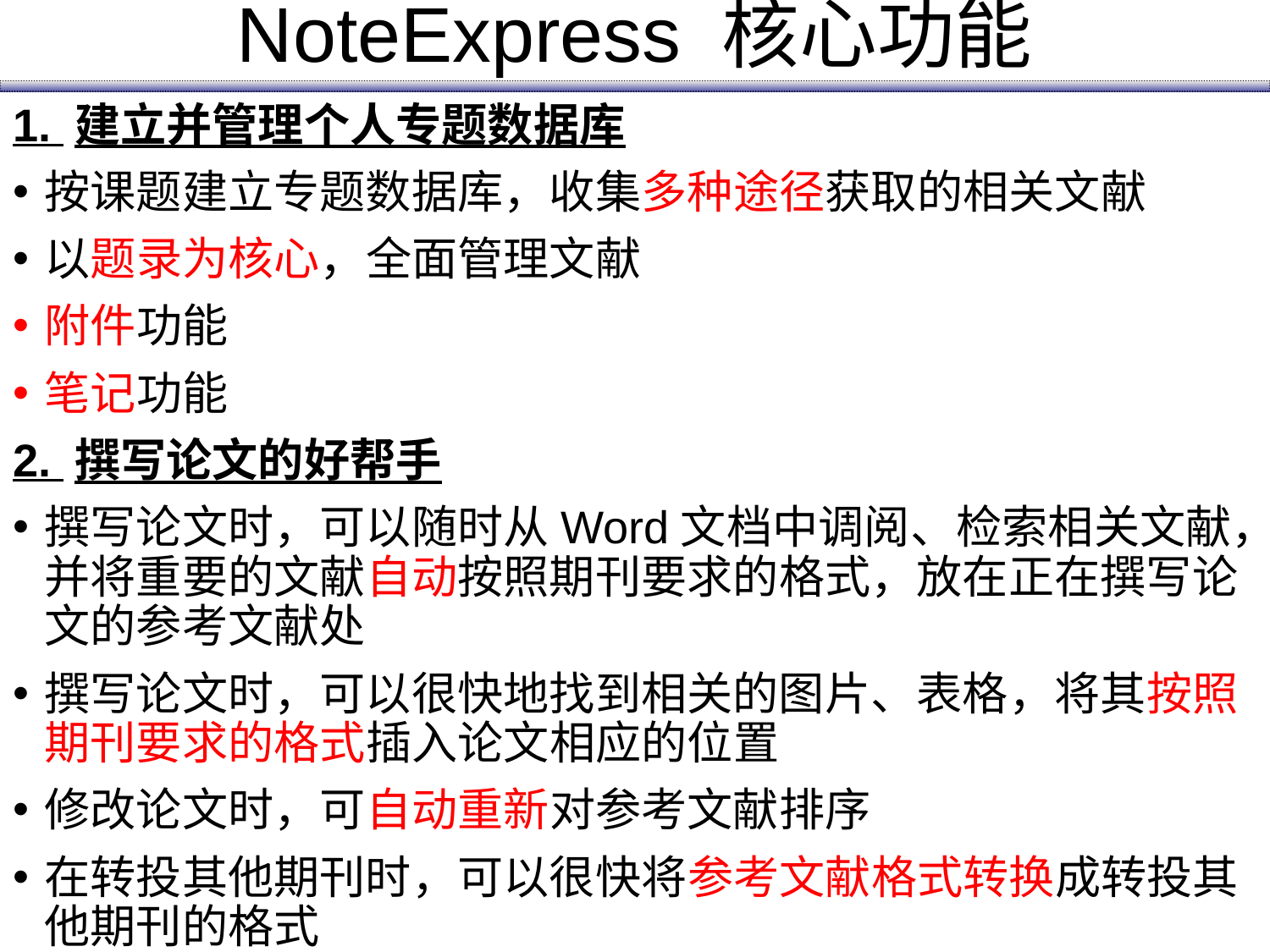

NoteExpress 核心功能

1. 建立并管理个人专题数据库
按课题建立专题数据库，收集多种途径获取的相关文献
以题录为核心，全面管理文献
附件功能
笔记功能
2. 撰写论文的好帮手
撰写论文时，可以随时从Word文档中调阅、检索相关文献，并将重要的文献自动按照期刊要求的格式，放在正在撰写论文的参考文献处
撰写论文时，可以很快地找到相关的图片、表格，将其按照期刊要求的格式插入论文相应的位置
修改论文时，可自动重新对参考文献排序
在转投其他期刊时，可以很快将参考文献格式转换成转投其他期刊的格式